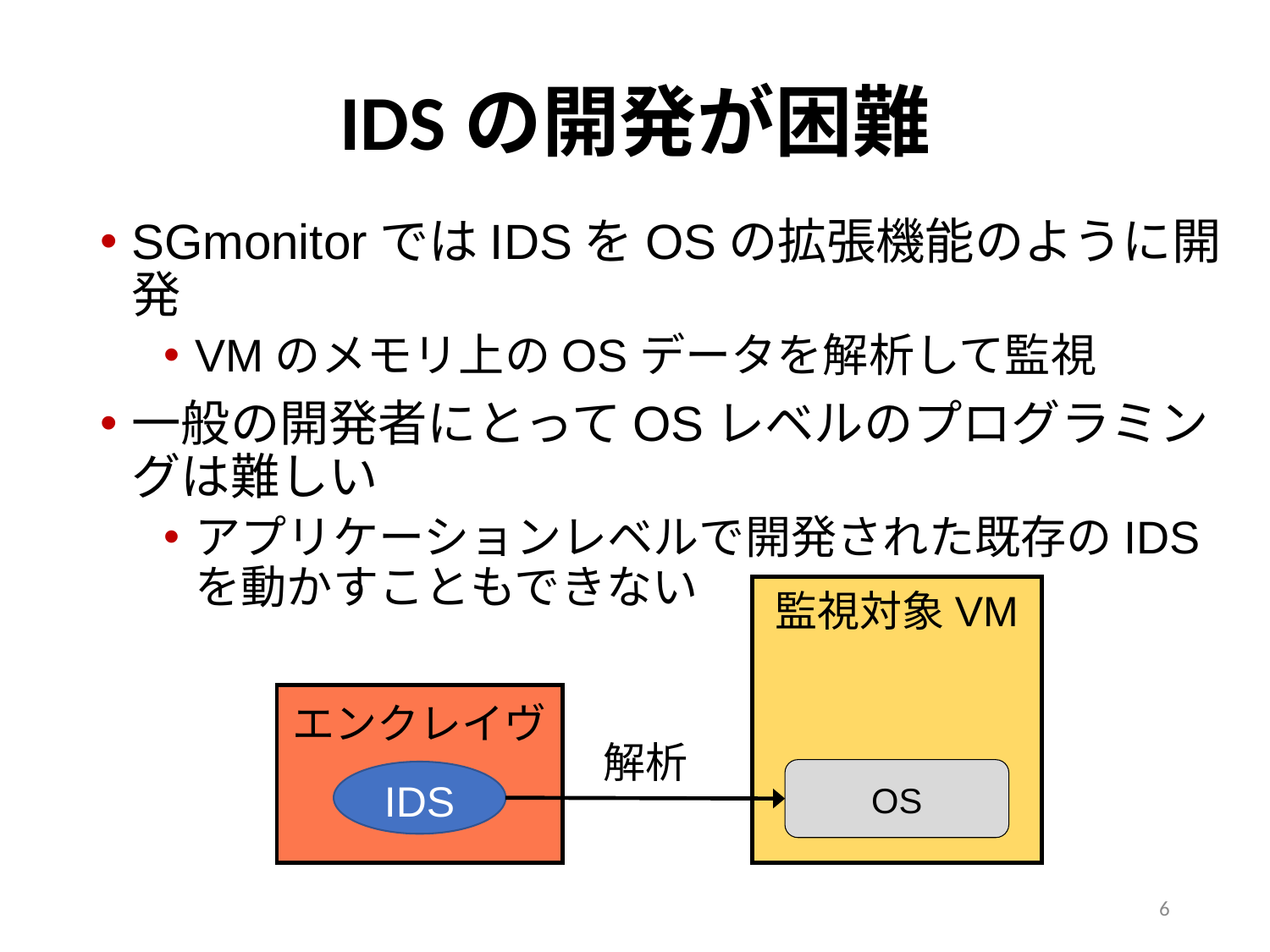

# IDSの開発が困難
SGmonitorではIDSをOSの拡張機能のように開発
VMのメモリ上のOSデータを解析して監視
一般の開発者にとってOSレベルのプログラミングは難しい
アプリケーションレベルで開発された既存のIDSを動かすこともできない
監視対象VM
エンクレイヴ
解析
OS
IDS
6